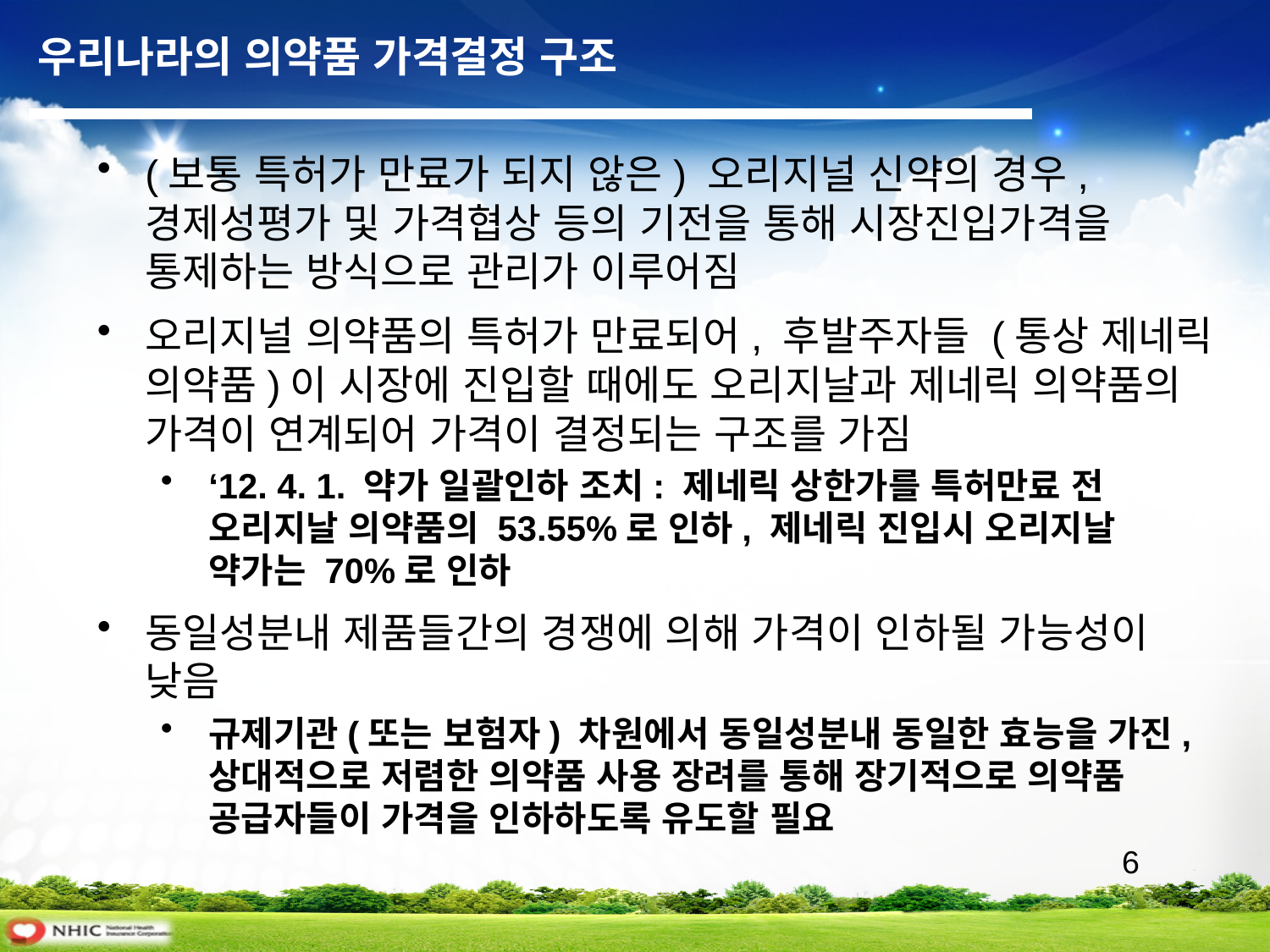

우리나라의 의약품 가격결정 구조
(보통 특허가 만료가 되지 않은) 오리지널 신약의 경우, 경제성평가 및 가격협상 등의 기전을 통해 시장진입가격을 통제하는 방식으로 관리가 이루어짐
오리지널 의약품의 특허가 만료되어, 후발주자들 (통상 제네릭 의약품)이 시장에 진입할 때에도 오리지날과 제네릭 의약품의 가격이 연계되어 가격이 결정되는 구조를 가짐
‘12. 4. 1. 약가 일괄인하 조치: 제네릭 상한가를 특허만료 전 오리지날 의약품의 53.55%로 인하, 제네릭 진입시 오리지날 약가는 70%로 인하
동일성분내 제품들간의 경쟁에 의해 가격이 인하될 가능성이 낮음
규제기관(또는 보험자) 차원에서 동일성분내 동일한 효능을 가진, 상대적으로 저렴한 의약품 사용 장려를 통해 장기적으로 의약품 공급자들이 가격을 인하하도록 유도할 필요

                       6